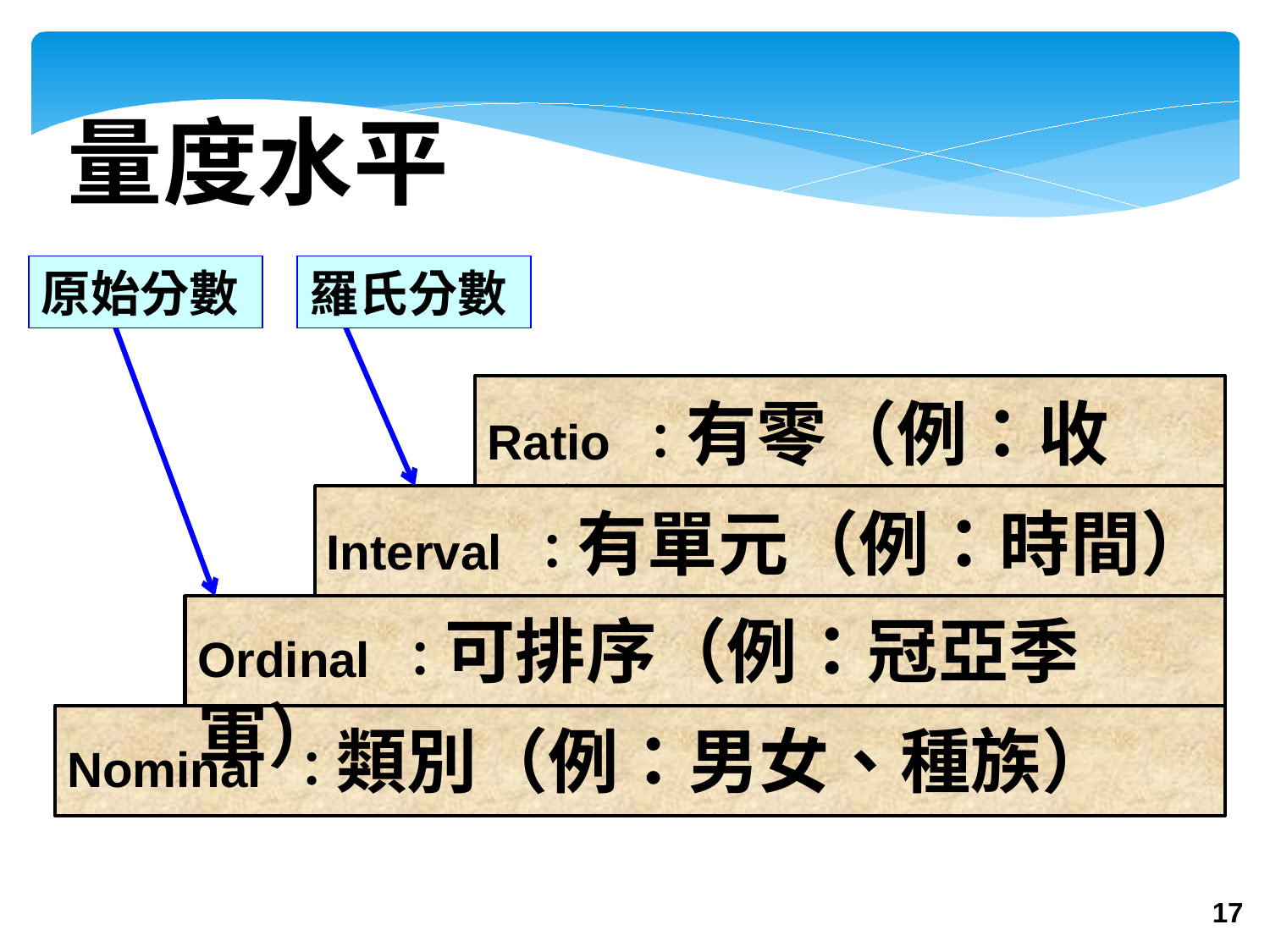

量度水平
原始分數
羅氏分數

Ratio ：有零（例：收入）

Interval ：有單元（例：時間）

Ordinal ：可排序（例：冠亞季軍）

Nominal ：類別（例：男女、種族）
17